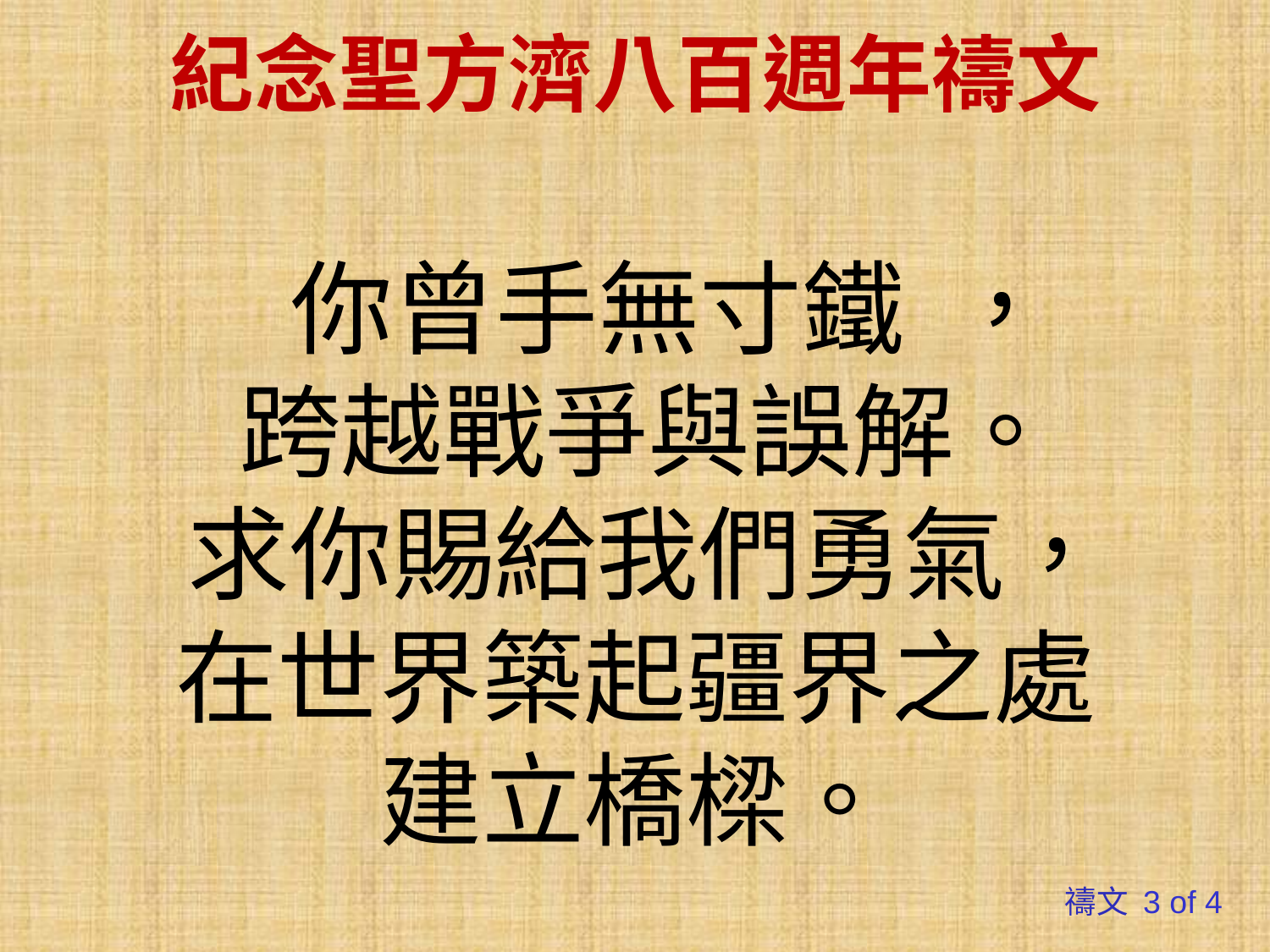

紀念聖方濟八百週年禱文

  你曾手無寸鐵  ，
  跨越戰爭與誤解。
  求你賜給我們勇氣，
在世界築起疆界之處
建立橋樑。
禱文 3 of 4